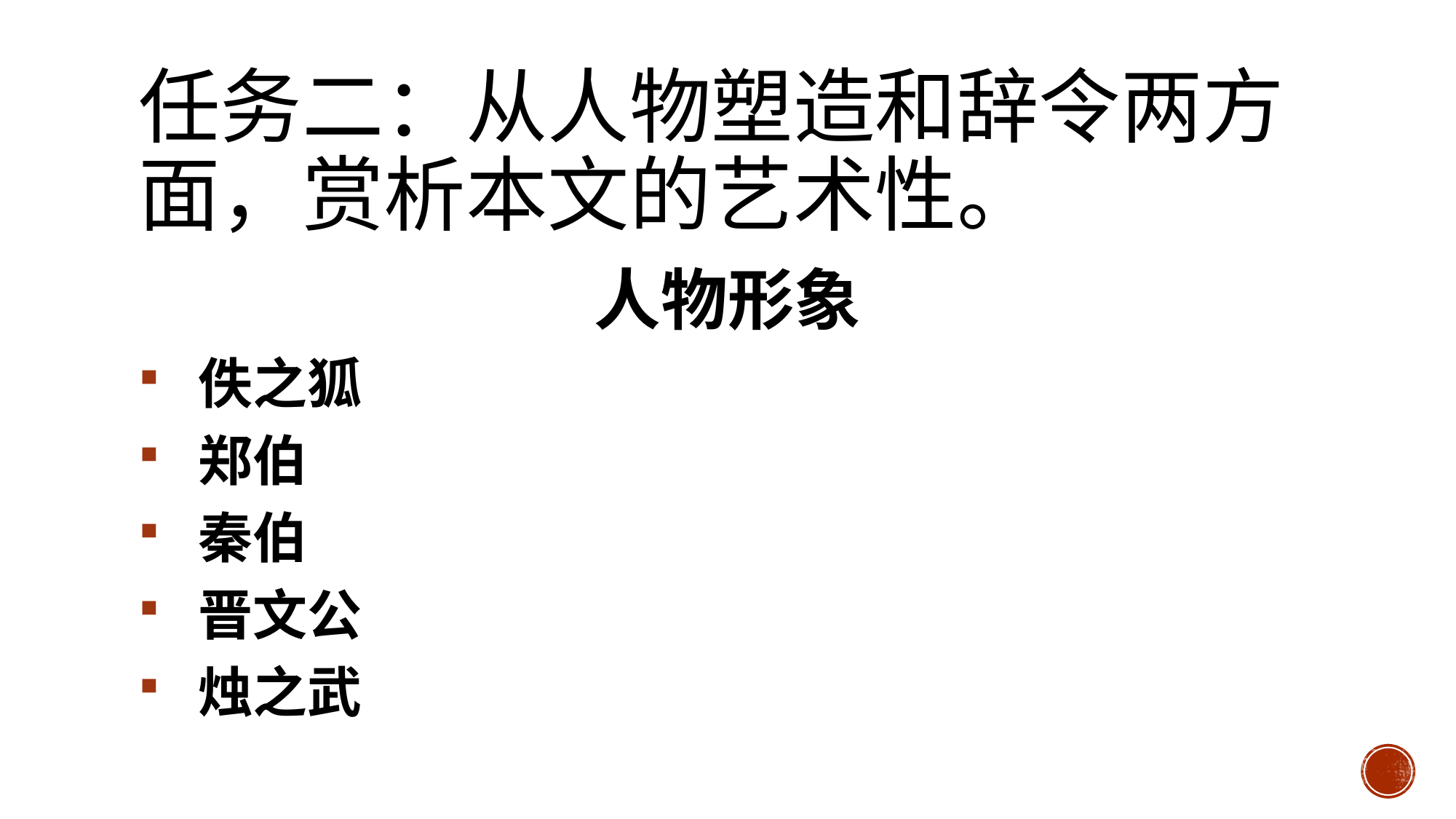

# 任务二：从人物塑造和辞令两方面，赏析本文的艺术性。
人物形象
  佚之狐
  郑伯
  秦伯
  晋文公
  烛之武